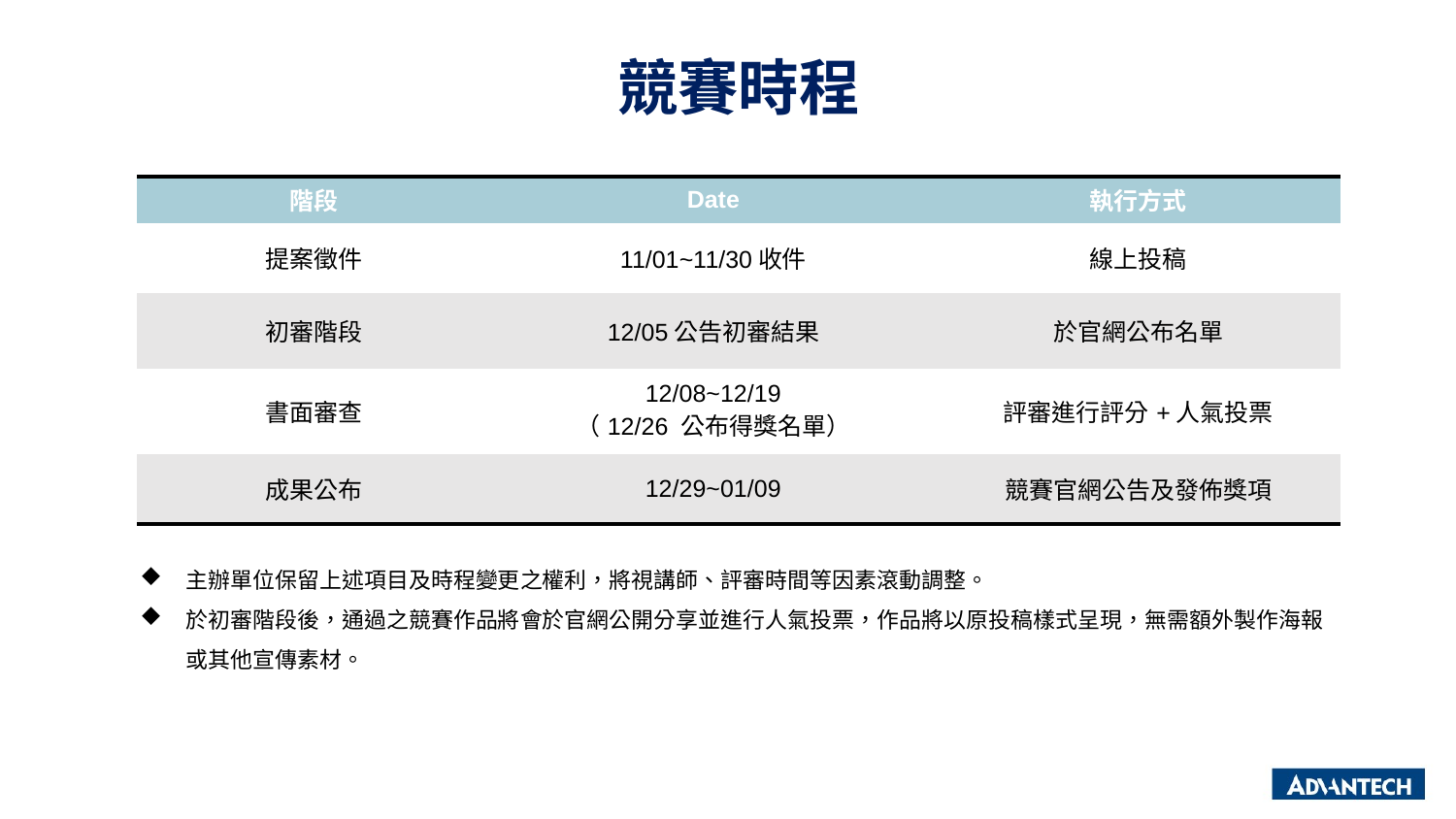

# 競賽時程
| 階段 | Date | 執行方式 |
| --- | --- | --- |
| 提案徵件 | 11/01~11/30收件 | 線上投稿 |
| 初審階段 | 12/05公告初審結果 | 於官網公布名單 |
| 書面審查 | 12/08~12/19 （12/26 公布得獎名單） | 評審進行評分+人氣投票 |
| 成果公布 | 12/29~01/09 | 競賽官網公告及發佈獎項 |
主辦單位保留上述項目及時程變更之權利，將視講師、評審時間等因素滾動調整。
於初審階段後，通過之競賽作品將會於官網公開分享並進行人氣投票，作品將以原投稿樣式呈現，無需額外製作海報或其他宣傳素材。